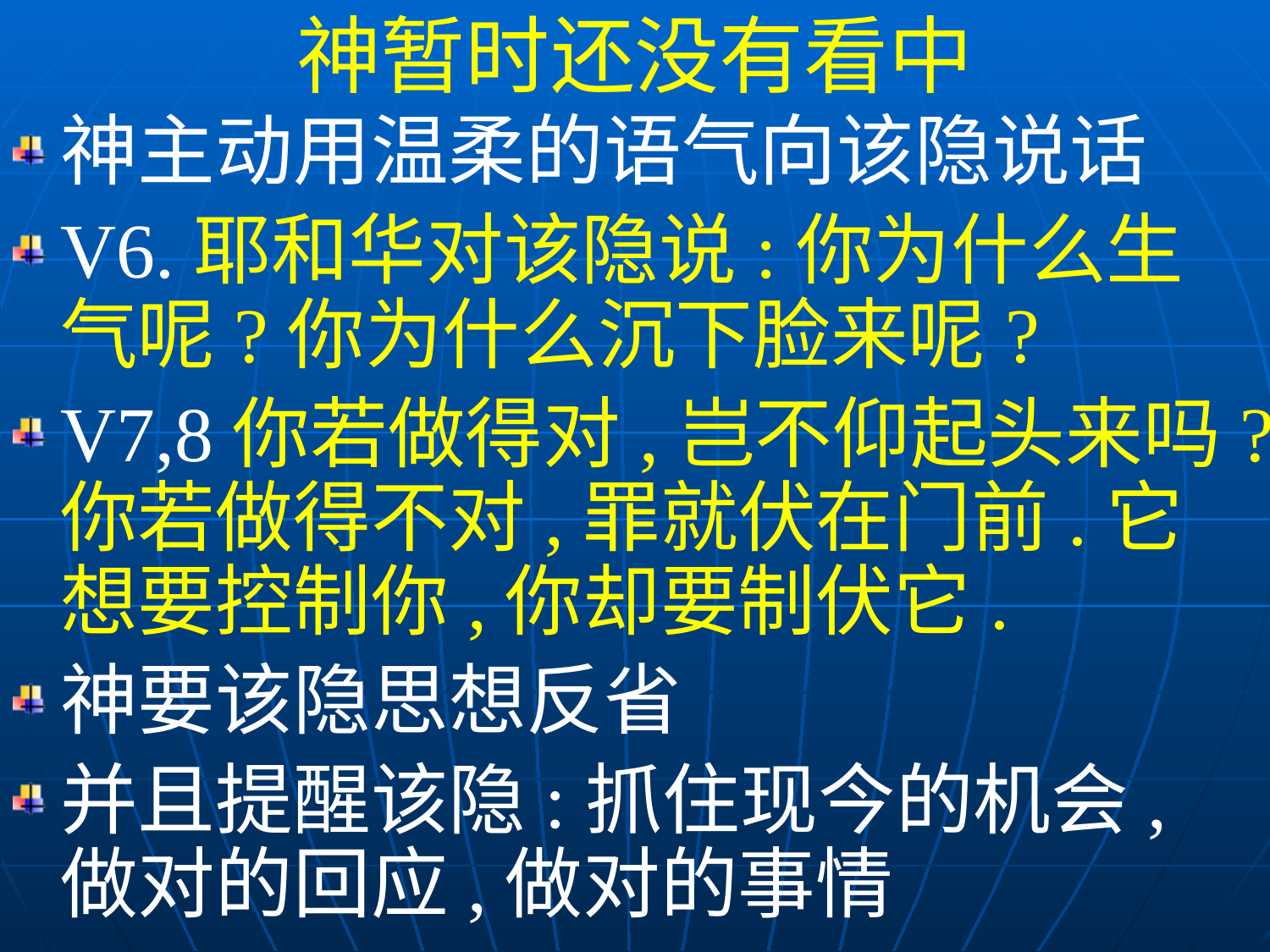

神暂时还没有看中
神主动用温柔的语气向该隐说话
V6.耶和华对该隐说:你为什么生气呢?你为什么沉下脸来呢?
V7,8你若做得对,岂不仰起头来吗?你若做得不对,罪就伏在门前.它想要控制你,你却要制伏它.
神要该隐思想反省
并且提醒该隐:抓住现今的机会,做对的回应,做对的事情